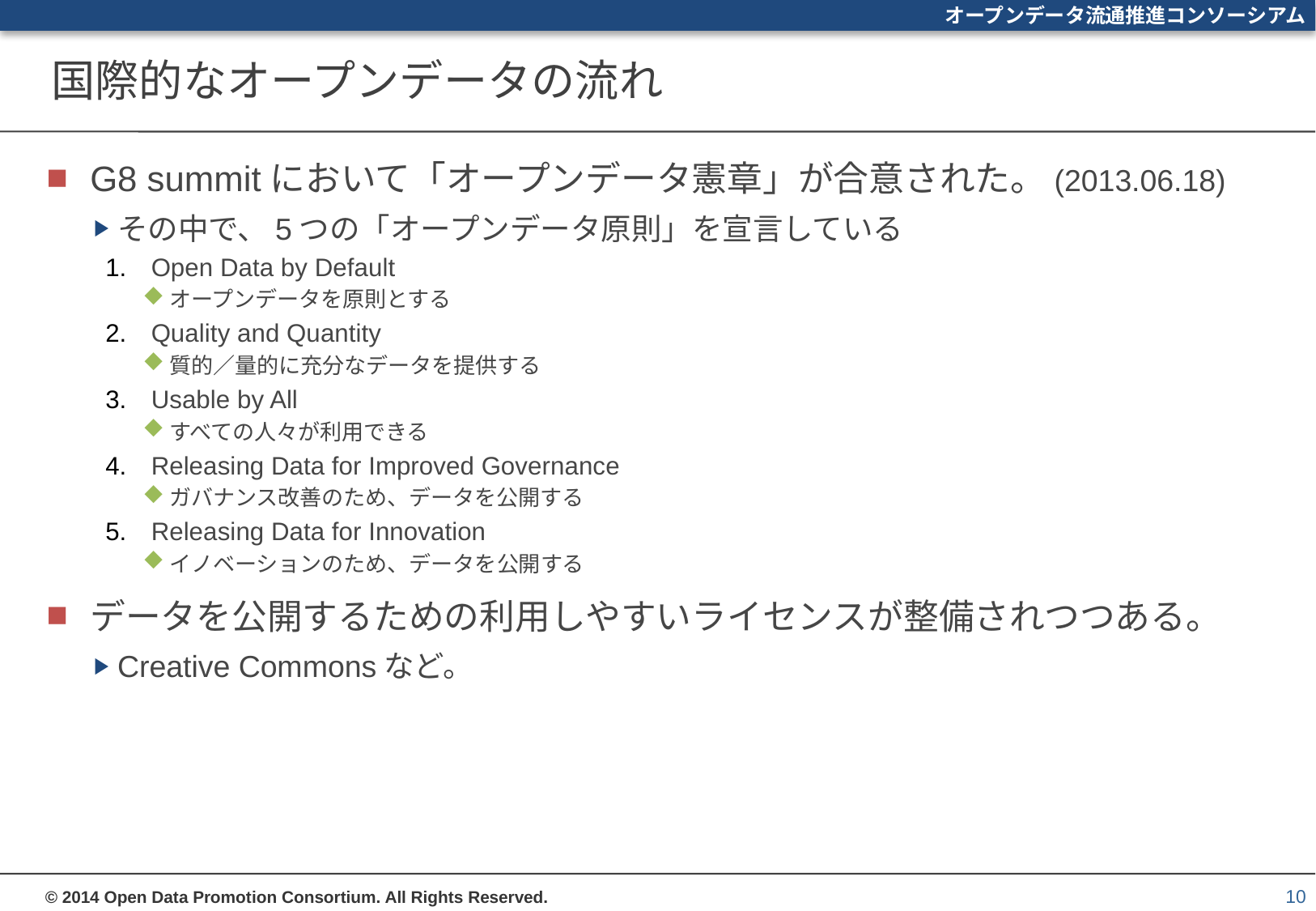

# 国際的なオープンデータの流れ
G8 summitにおいて「オープンデータ憲章」が合意された。(2013.06.18)
その中で、5つの「オープンデータ原則」を宣言している
Open Data by Default
オープンデータを原則とする
Quality and Quantity
質的／量的に充分なデータを提供する
Usable by All
すべての人々が利用できる
Releasing Data for Improved Governance
ガバナンス改善のため、データを公開する
Releasing Data for Innovation
イノベーションのため、データを公開する
データを公開するための利用しやすいライセンスが整備されつつある。
Creative Commonsなど。

10